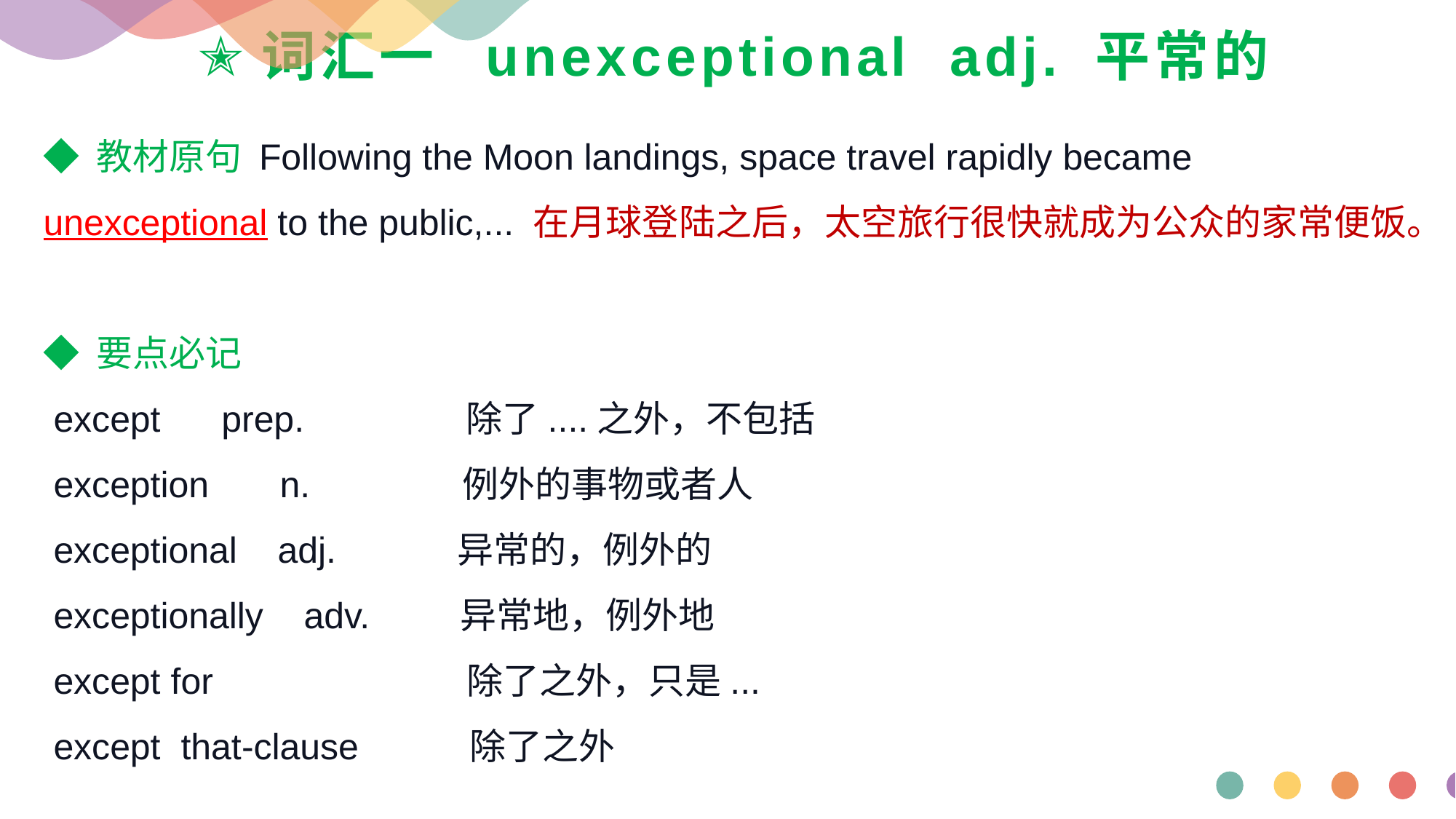

# ✭词汇一  unexceptional  adj. 平常的
◆ 教材原句 Following the Moon landings, space travel rapidly became unexceptional to the public,... 在月球登陆之后，太空旅行很快就成为公众的家常便饭。

◆ 要点必记
 except      prep.               除了....之外，不包括
 exception       n.              例外的事物或者人
 exceptional    adj.           异常的，例外的
 exceptionally    adv.        异常地，例外地
 except for                        除了之外，只是...
 except  that-clause          除了之外